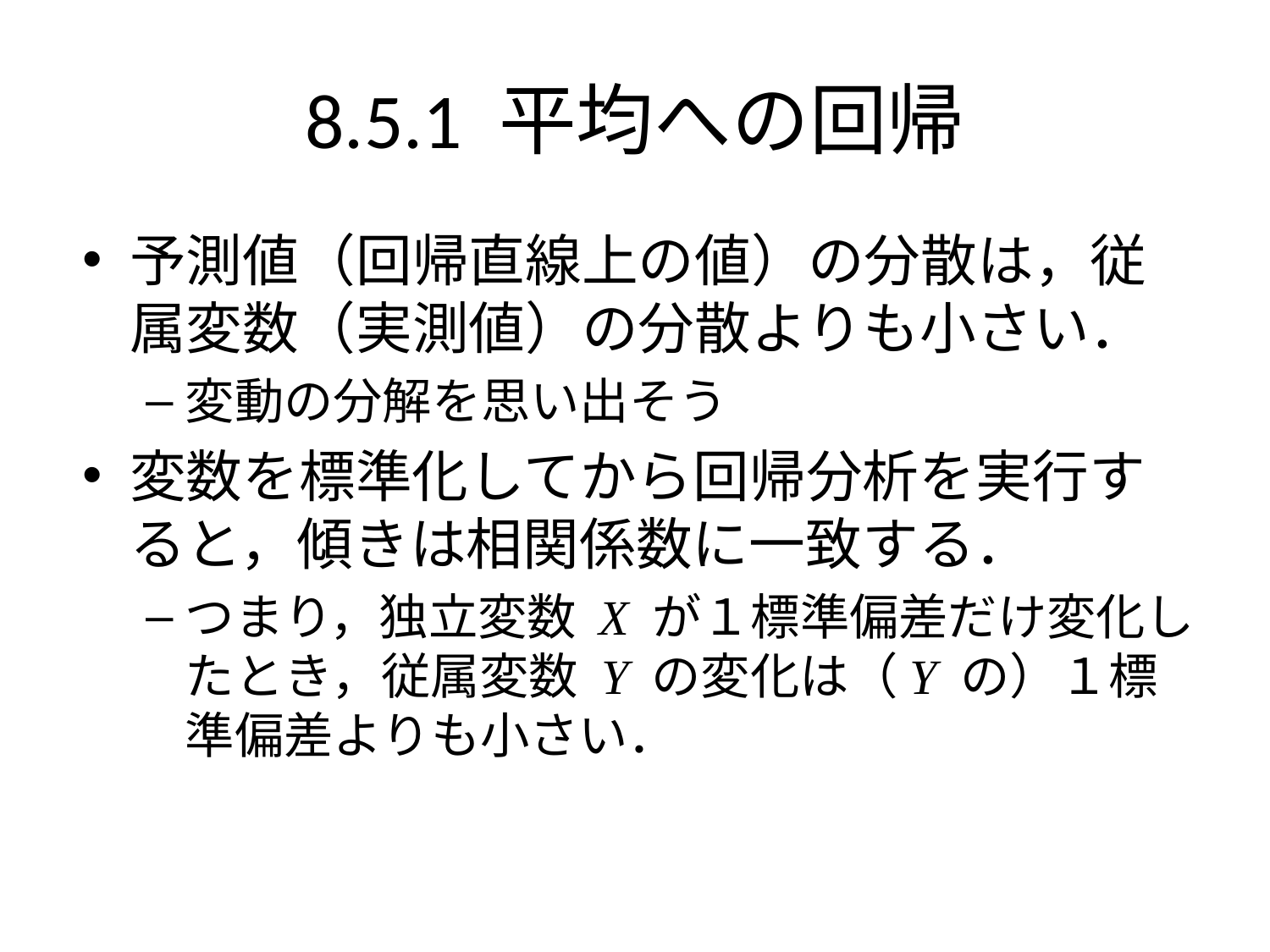

# 8.5.1 平均への回帰
予測値（回帰直線上の値）の分散は，従属変数（実測値）の分散よりも小さい．
変動の分解を思い出そう
変数を標準化してから回帰分析を実行すると，傾きは相関係数に一致する．
つまり，独立変数 X が１標準偏差だけ変化したとき，従属変数 Y の変化は（Y の）１標準偏差よりも小さい．